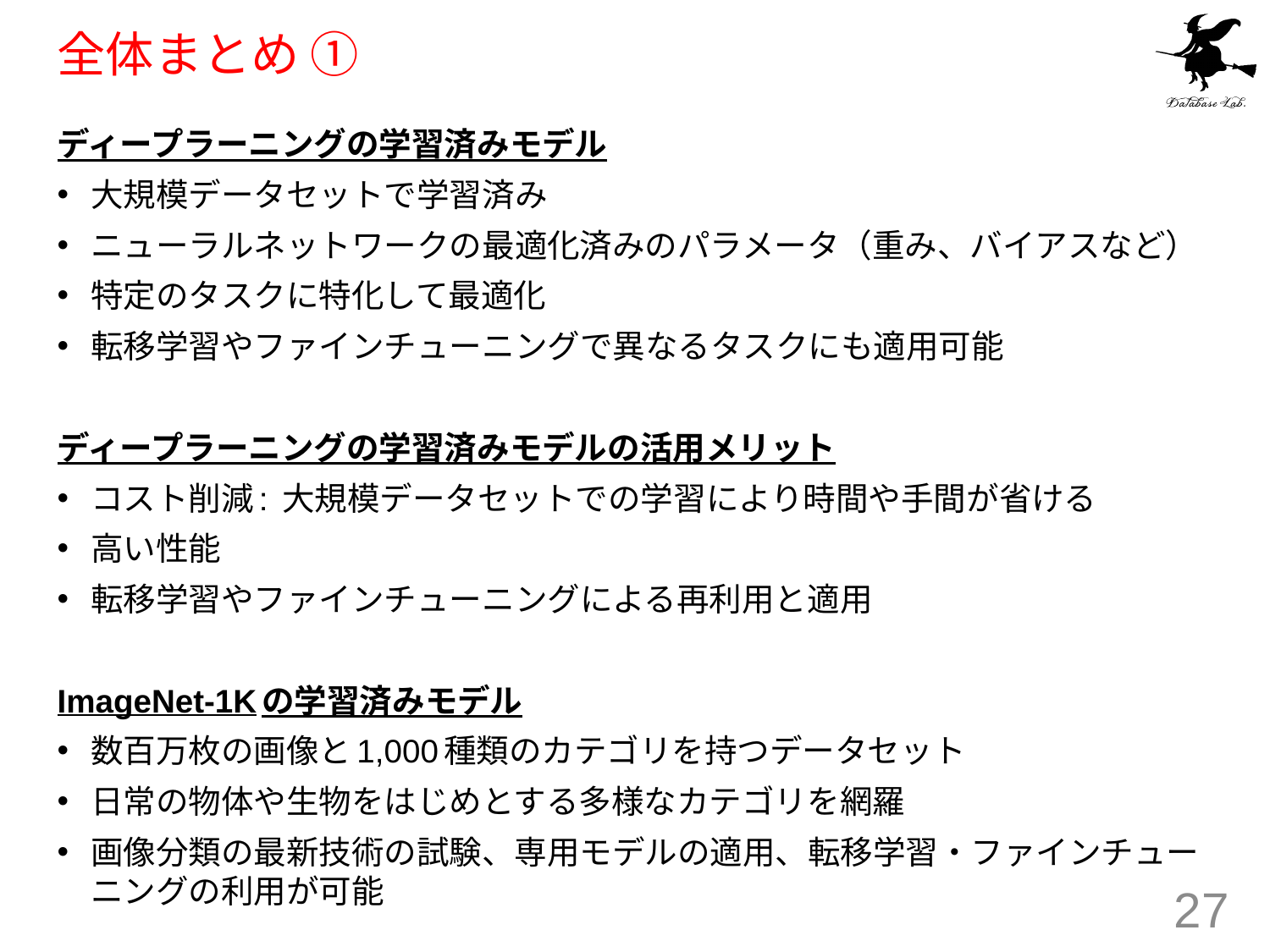

# 全体まとめ ①
ディープラーニングの学習済みモデル
大規模データセットで学習済み
ニューラルネットワークの最適化済みのパラメータ（重み、バイアスなど）
特定のタスクに特化して最適化
転移学習やファインチューニングで異なるタスクにも適用可能

ディープラーニングの学習済みモデルの活用メリット
コスト削減: 大規模データセットでの学習により時間や手間が省ける
高い性能
転移学習やファインチューニングによる再利用と適用

ImageNet-1Kの学習済みモデル
数百万枚の画像と1,000種類のカテゴリを持つデータセット
日常の物体や生物をはじめとする多様なカテゴリを網羅
画像分類の最新技術の試験、専用モデルの適用、転移学習・ファインチューニングの利用が可能
27